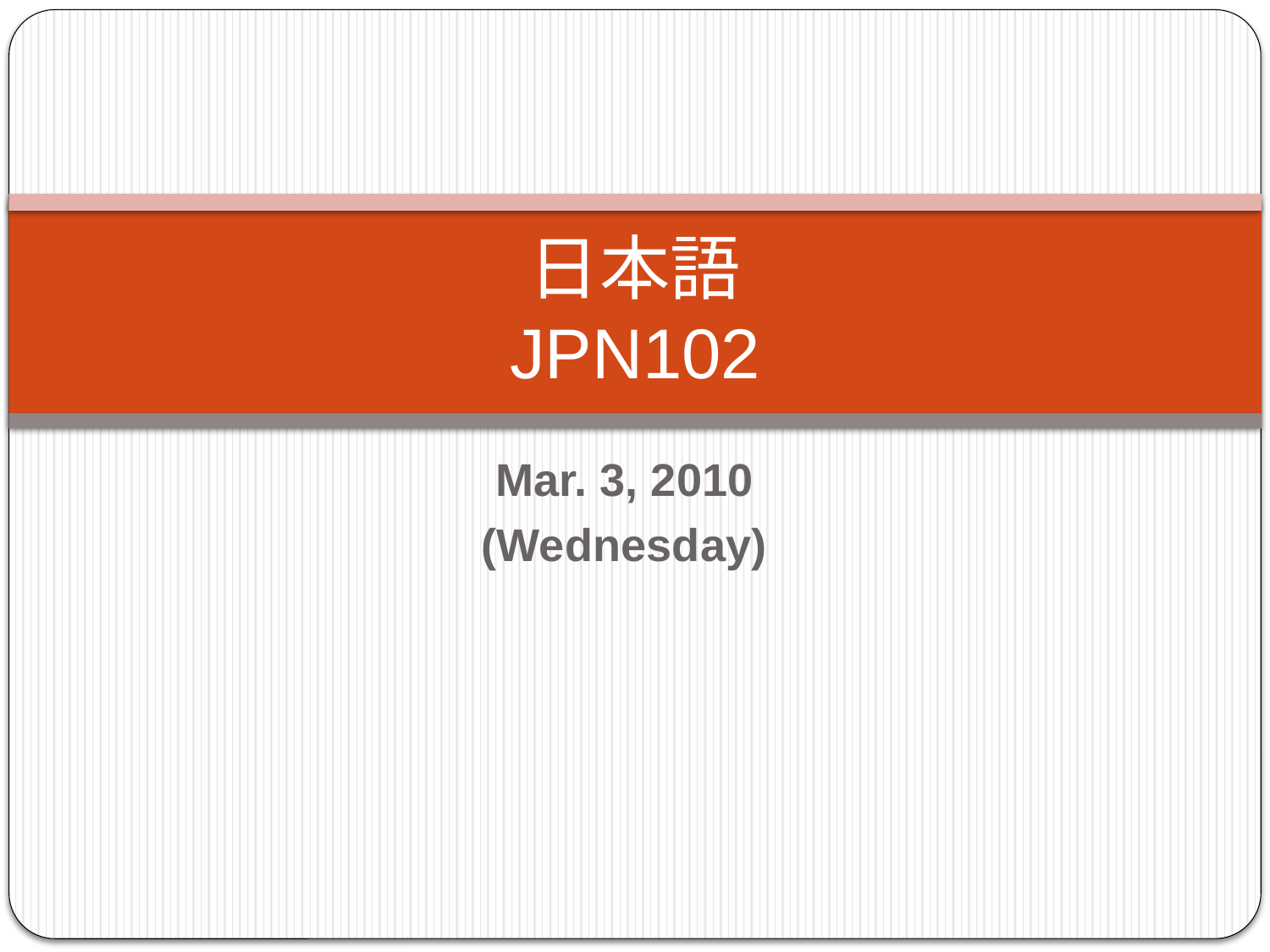

# 日本語 JPN102
Mar. 3, 2010
(Wednesday)